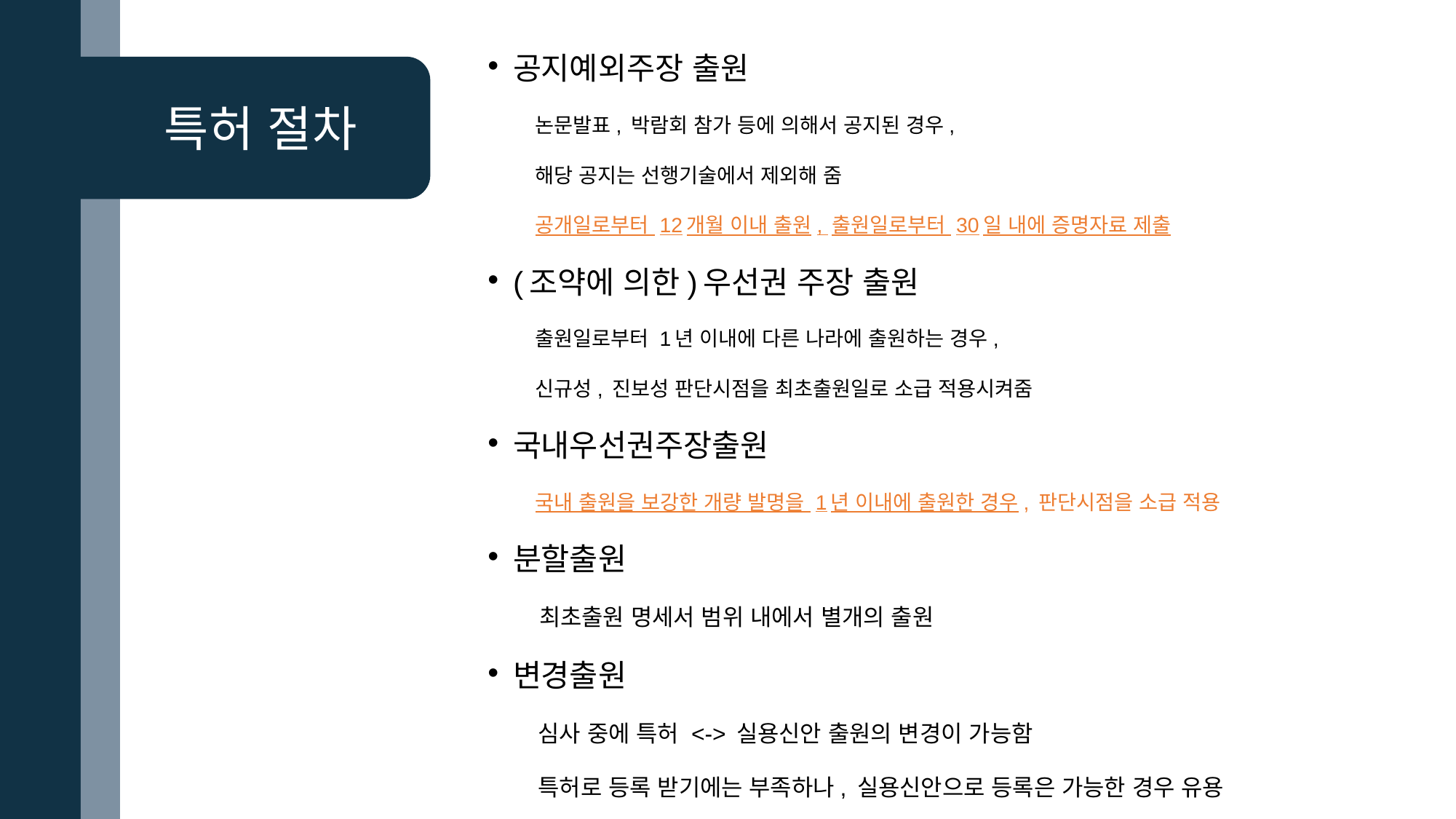

공지예외주장 출원
	   논문발표, 박람회 참가 등에 의해서 공지된 경우,
	   해당 공지는 선행기술에서 제외해 줌
	   공개일로부터 12개월 이내 출원, 출원일로부터 30일 내에 증명자료 제출
(조약에 의한)우선권 주장 출원
	   출원일로부터 1년 이내에 다른 나라에 출원하는 경우,
	   신규성, 진보성 판단시점을 최초출원일로 소급 적용시켜줌
국내우선권주장출원
	   국내 출원을 보강한 개량 발명을 1년 이내에 출원한 경우, 판단시점을 소급 적용
분할출원
       최초출원 명세서 범위 내에서 별개의 출원
변경출원
	   심사 중에 특허 <-> 실용신안 출원의 변경이 가능함
	   특허로 등록 받기에는 부족하나, 실용신안으로 등록은 가능한 경우 유용

특허 절차